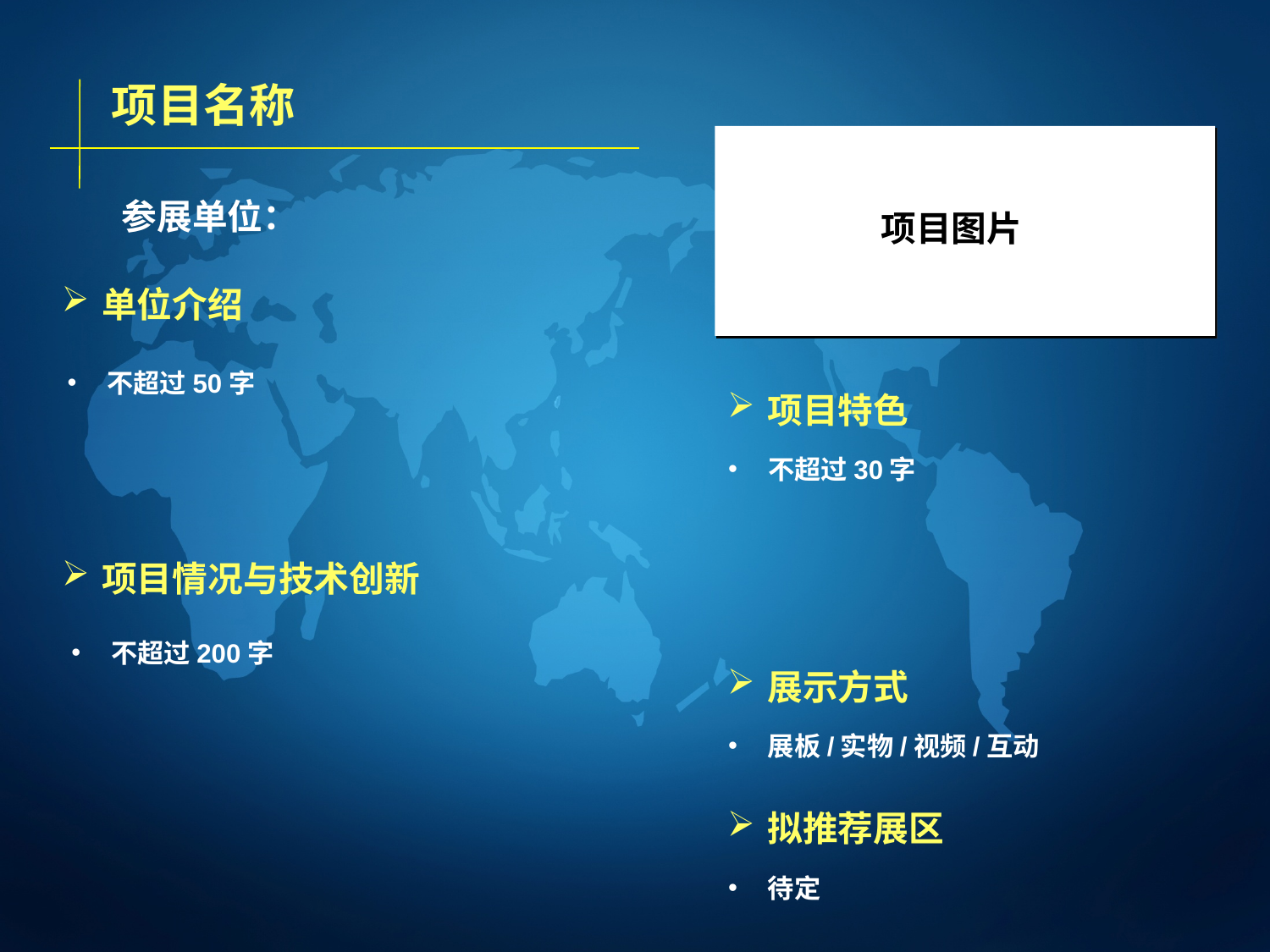

项目名称

参展单位：
项目图片
单位介绍
不超过50字
项目特色
不超过30字
项目情况与技术创新
不超过200字
展示方式
展板/实物/视频/互动
拟推荐展区
待定